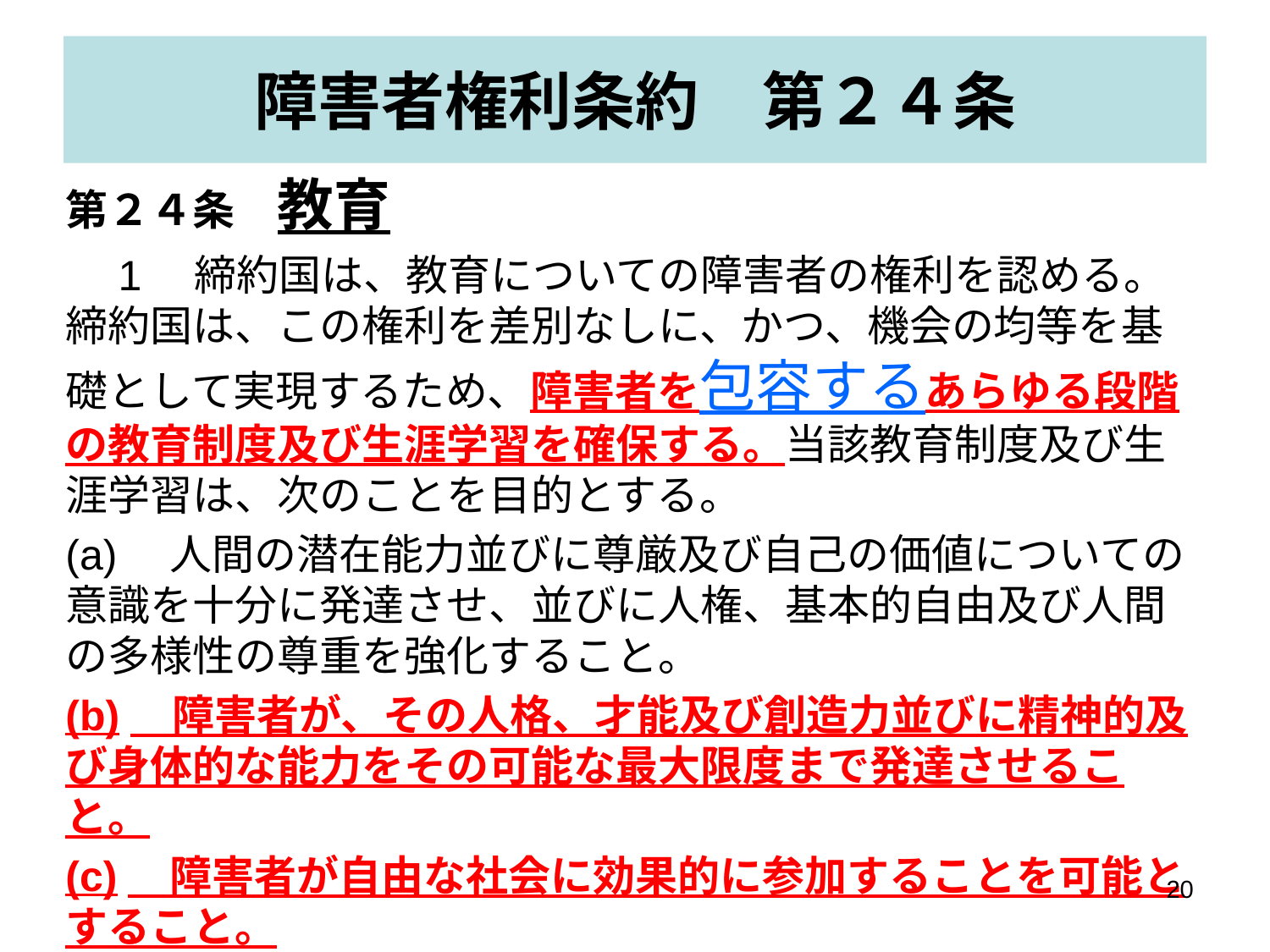

# 障害者権利条約　第２４条
第２４条　教育
　1　締約国は、教育についての障害者の権利を認める。締約国は、この権利を差別なしに、かつ、機会の均等を基礎として実現するため、障害者を包容するあらゆる段階の教育制度及び生涯学習を確保する。当該教育制度及び生涯学習は、次のことを目的とする。
(a)　人間の潜在能力並びに尊厳及び自己の価値についての意識を十分に発達させ、並びに人権、基本的自由及び人間の多様性の尊重を強化すること。
(b)　障害者が、その人格、才能及び創造力並びに精神的及び身体的な能力をその可能な最大限度まで発達させること。
(c)　障害者が自由な社会に効果的に参加することを可能とすること。
20